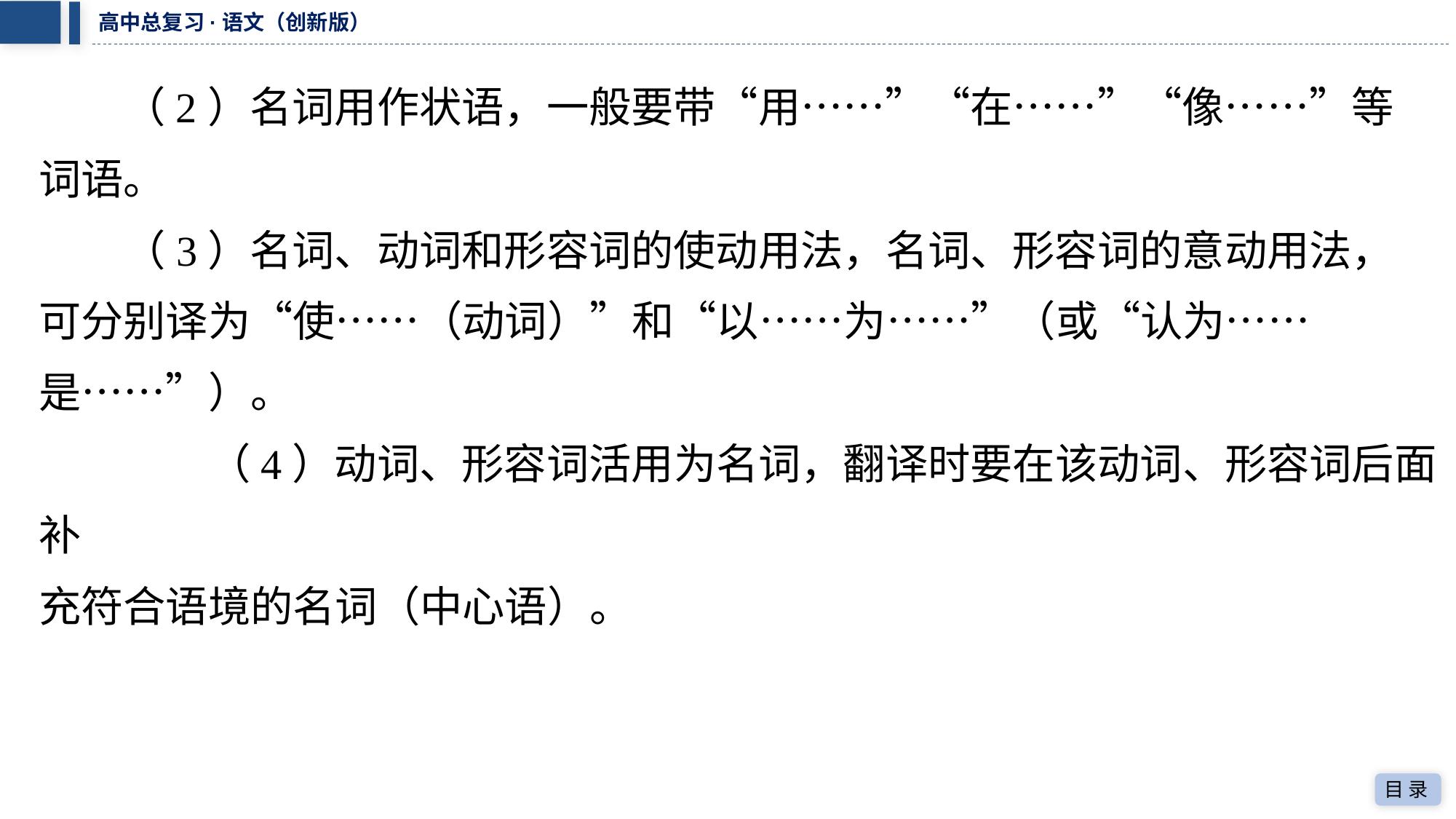

（2）名词用作状语，一般要带“用……”“在……”“像……”等
词语。
（3）名词、动词和形容词的使动用法，名词、形容词的意动用法，
可分别译为“使……（动词）”和“以……为……”（或“认为……
是……”）。
　　（4）动词、形容词活用为名词，翻译时要在该动词、形容词后面补
充符合语境的名词（中心语）。